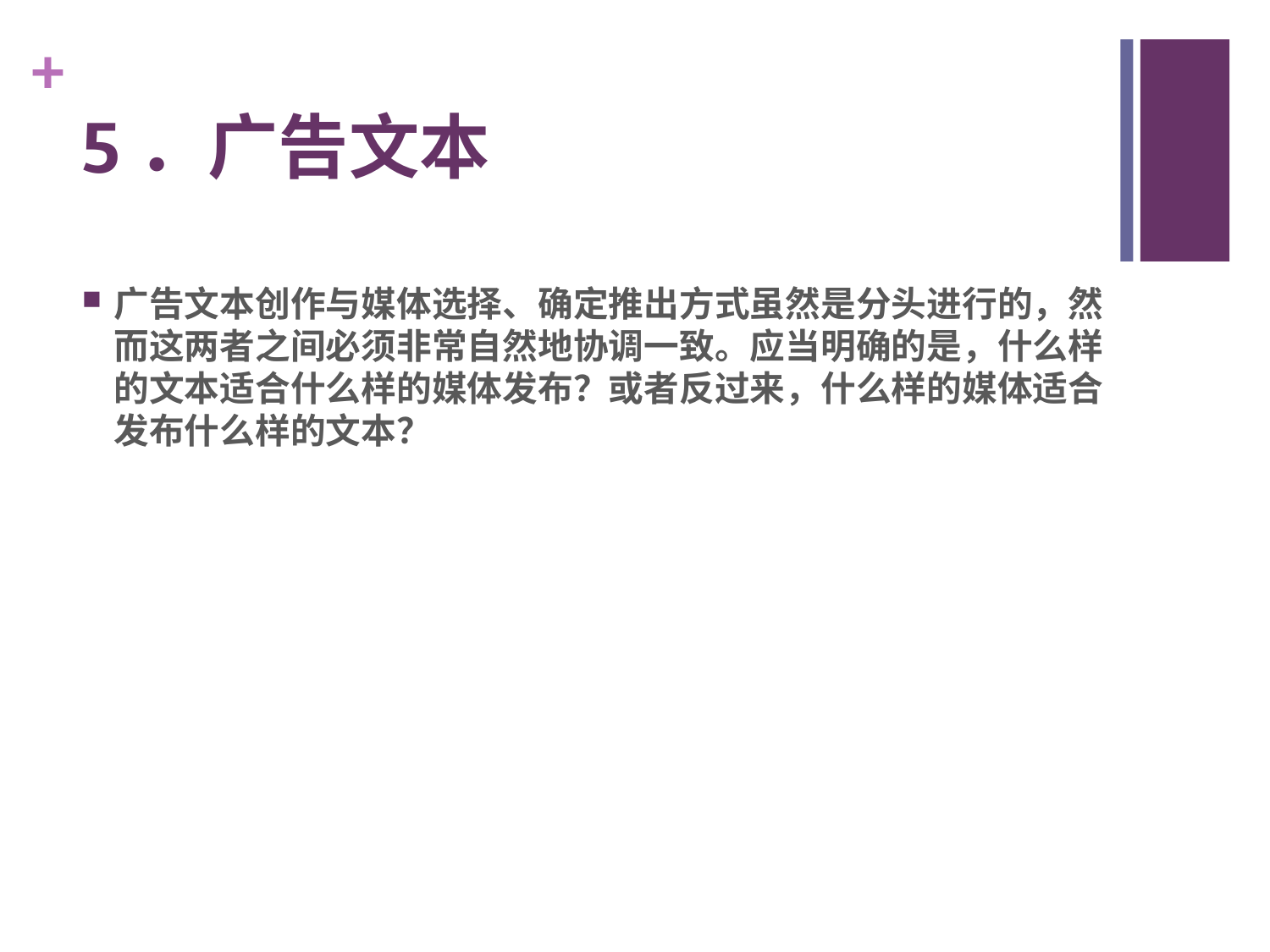

# 5．广告文本
广告文本创作与媒体选择、确定推出方式虽然是分头进行的，然而这两者之间必须非常自然地协调一致。应当明确的是，什么样的文本适合什么样的媒体发布？或者反过来，什么样的媒体适合发布什么样的文本？